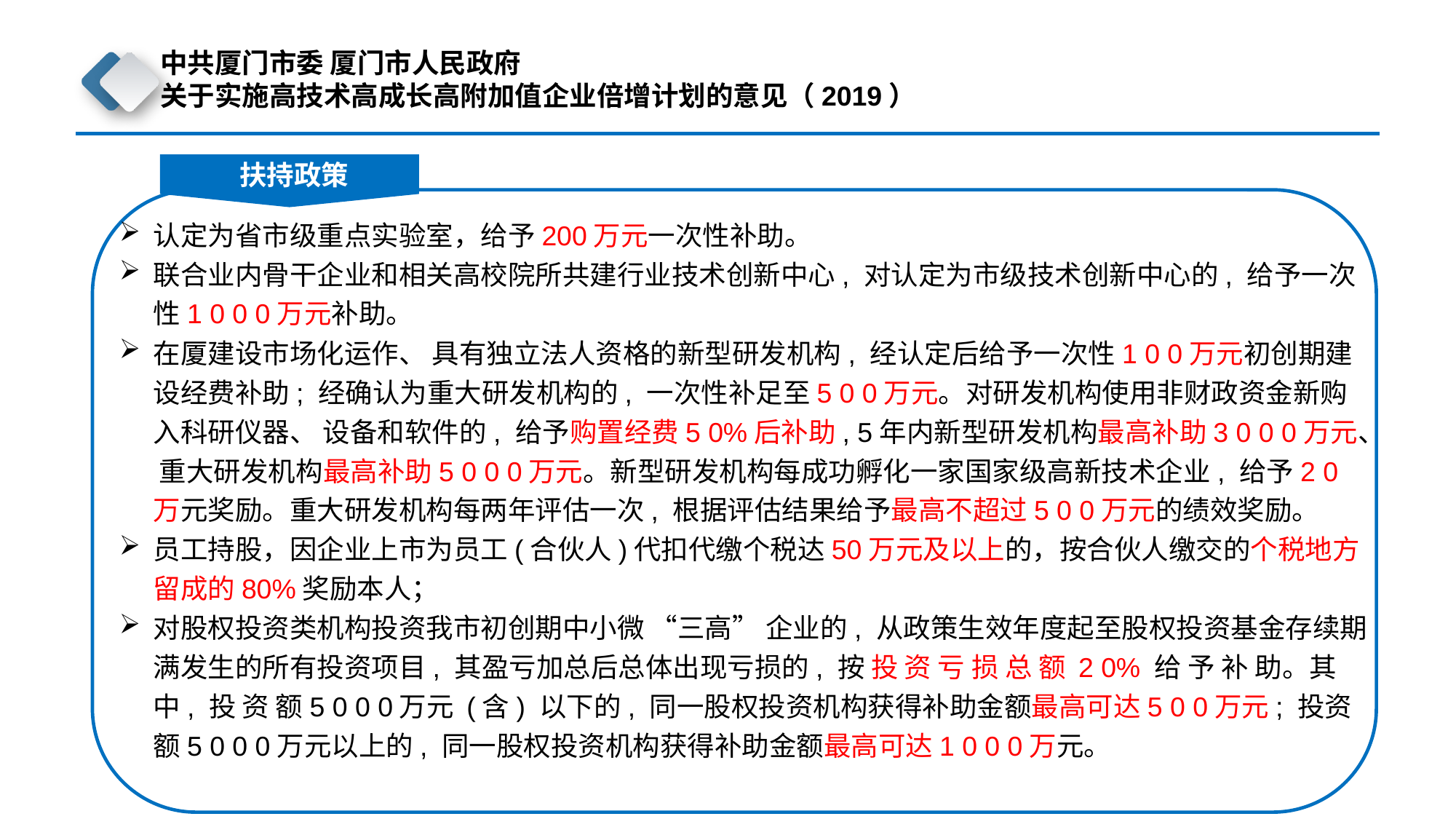

中共厦门市委 厦门市人民政府
关于实施高技术高成长高附加值企业倍增计划的意见（2019）

扶持政策

认定为省市级重点实验室，给予200万元一次性补助。
联合业内骨干企业和相关高校院所共建行业技术创新中心, 对认定为市级技术创新中心的, 给予一次性1 0 0 0万元补助。
在厦建设市场化运作、 具有独立法人资格的新型研发机构, 经认定后给予一次性1 0 0万元初创期建设经费补助; 经确认为重大研发机构的, 一次性补足至5 0 0万元。对研发机构使用非财政资金新购入科研仪器、 设备和软件的, 给予购置经费5 0%后补助, 5年内新型研发机构最高补助3 0 0 0万元、 重大研发机构最高补助5 0 0 0万元。新型研发机构每成功孵化一家国家级高新技术企业, 给予2 0万元奖励。重大研发机构每两年评估一次, 根据评估结果给予最高不超过5 0 0万元的绩效奖励。
员工持股，因企业上市为员工(合伙人)代扣代缴个税达50万元及以上的，按合伙人缴交的个税地方留成的80%奖励本人；
对股权投资类机构投资我市初创期中小微 “三高” 企业的, 从政策生效年度起至股权投资基金存续期满发生的所有投资项目, 其盈亏加总后总体出现亏损的, 按 投 资 亏 损 总 额 2 0% 给 予 补 助。其 中, 投 资 额5 0 0 0万元 (含) 以下的, 同一股权投资机构获得补助金额最高可达5 0 0万元; 投资额5 0 0 0万元以上的, 同一股权投资机构获得补助金额最高可达1 0 0 0万元。